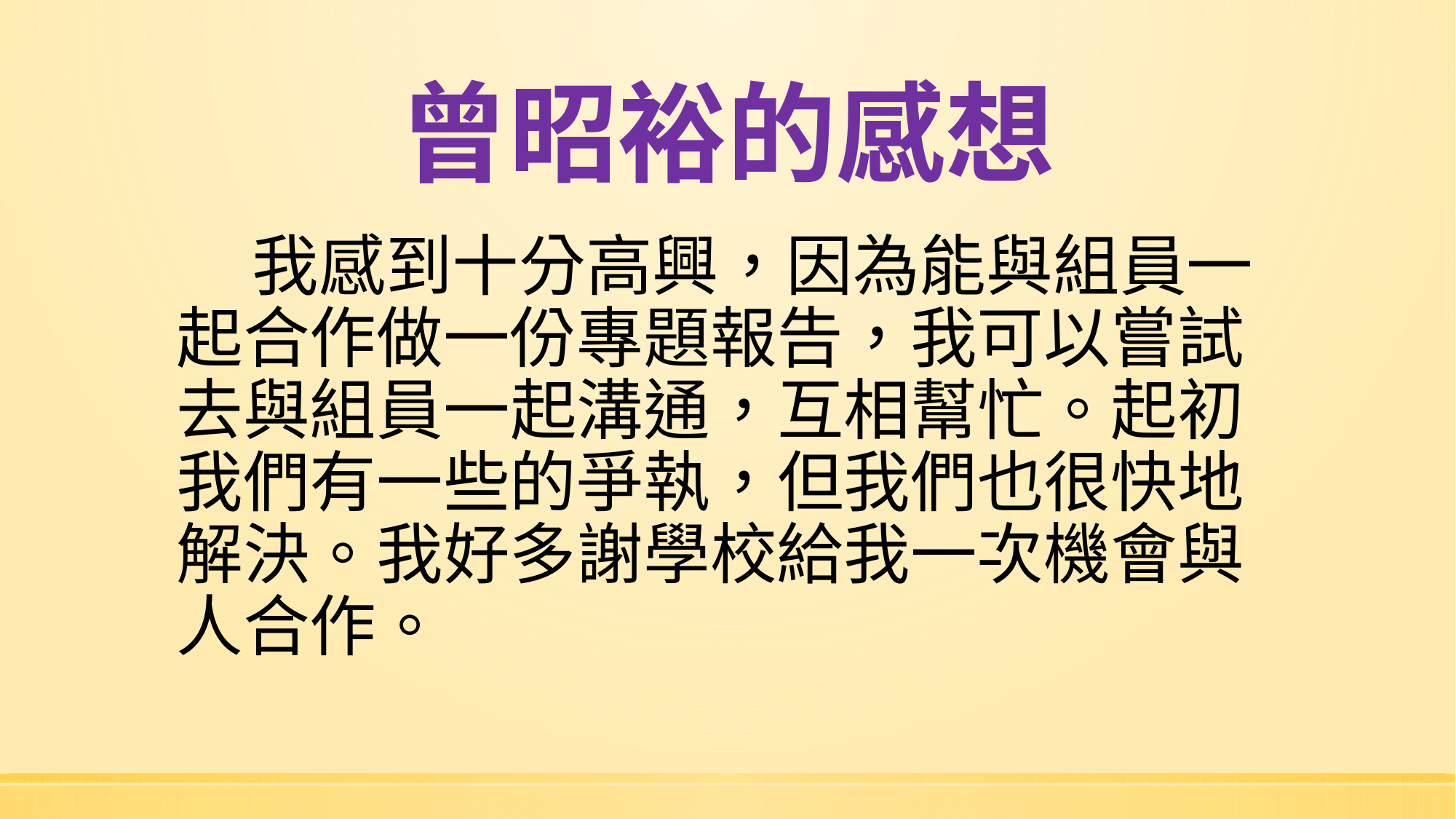

# 曾昭裕的感想
    我感到十分高興，因為能與組員一起合作做一份專題報告，我可以嘗試去與組員一起溝通，互相幫忙。起初我們有一些的爭執，但我們也很快地解決。我好多謝學校給我一次機會與人合作。